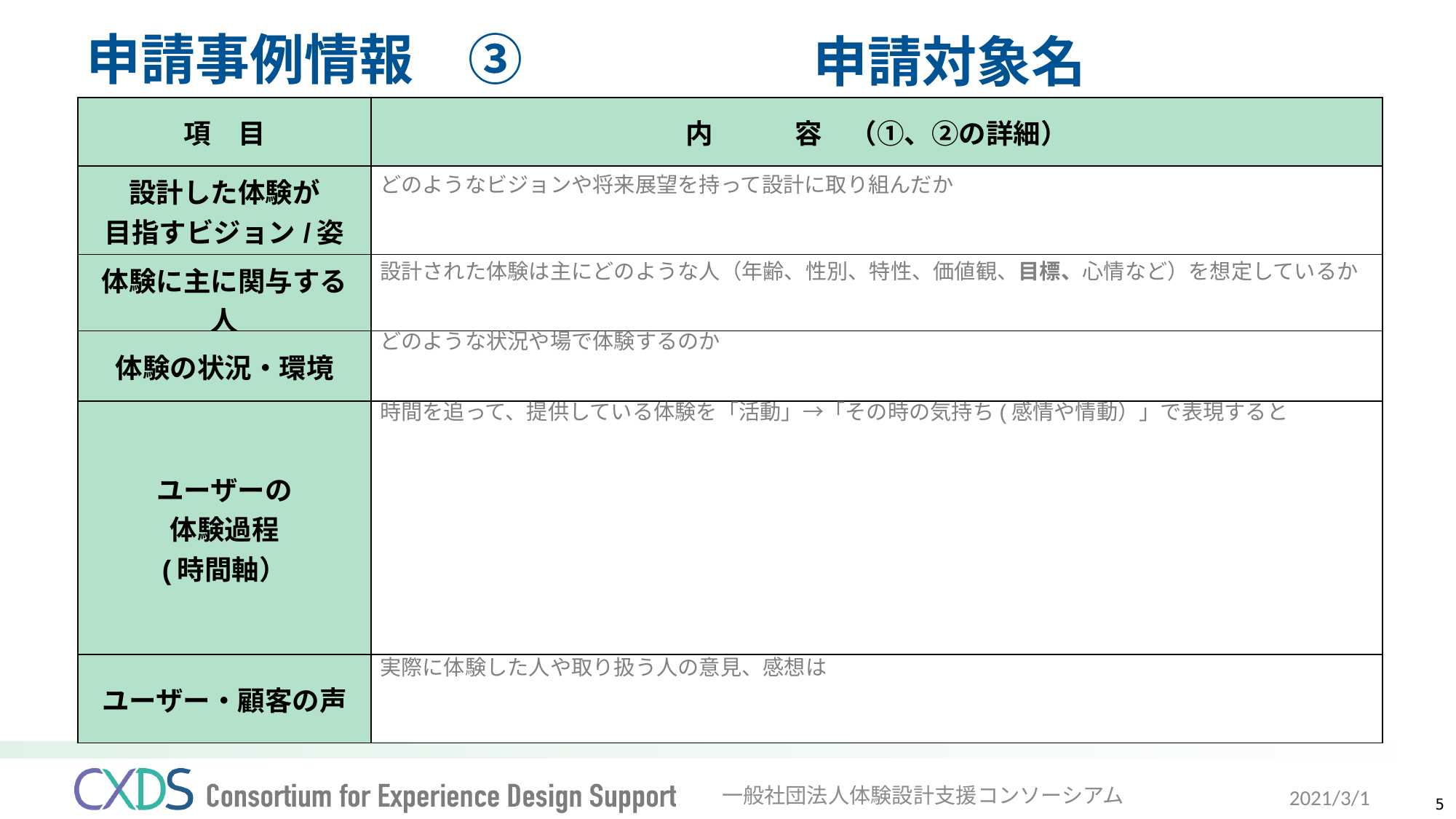

申請対象名
どのようなビジョンや将来展望を持って設計に取り組んだか
設計された体験は主にどのような人（年齢、性別、特性、価値観、目標、心情など）を想定しているか
どのような状況や場で体験するのか

時間を追って、提供している体験を「活動」→「その時の気持ち(感情や情動）」で表現すると
実際に体験した人や取り扱う人の意見、感想は
2021/3/1
一般社団法人体験設計支援コンソーシアム